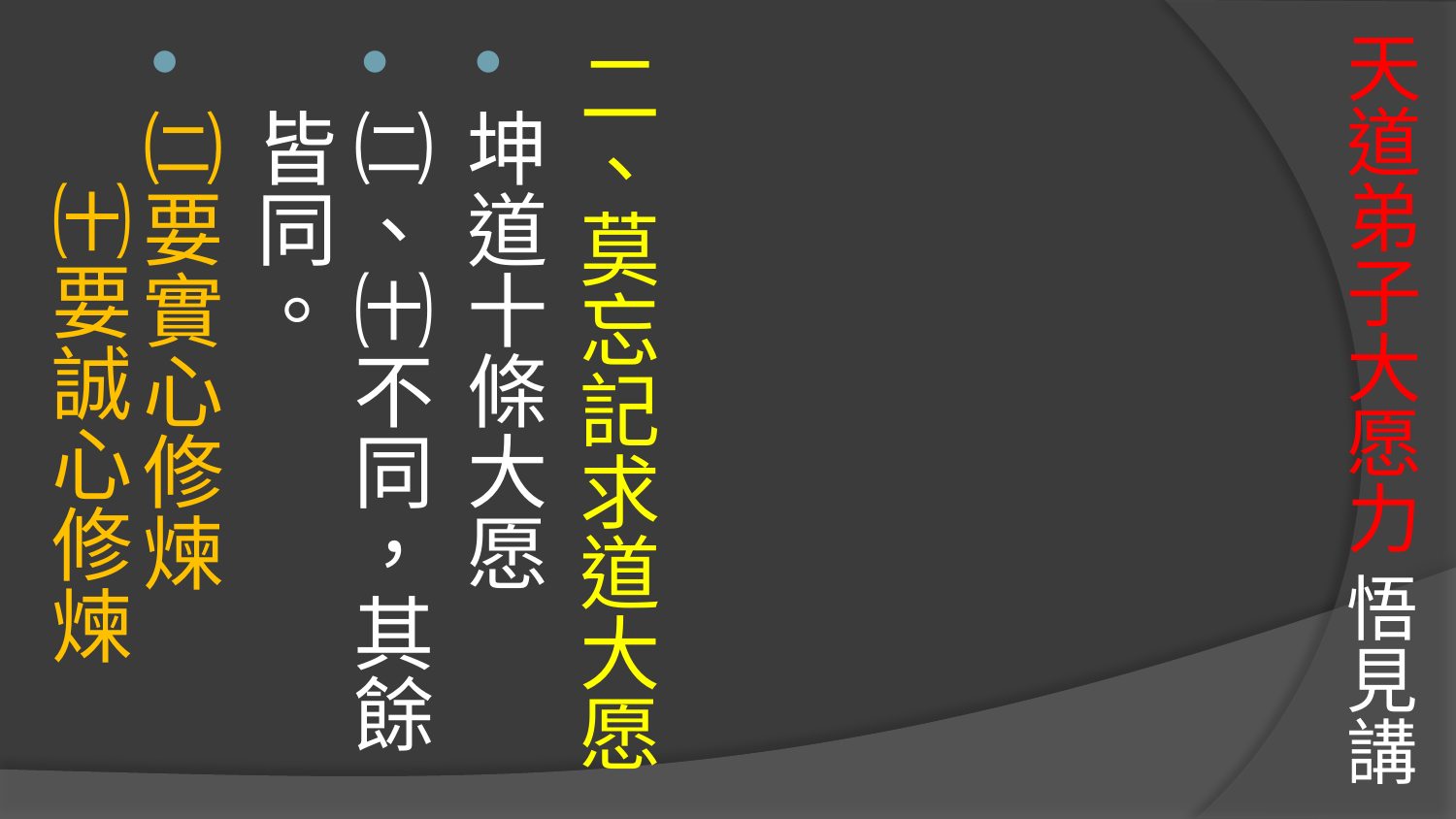

# 天道弟子大愿力 悟見講
二、莫忘記求道大愿
坤道十條大愿
㈡、㈩不同，其餘皆同。
㈡要實心修煉               ㈩要誠心修煉